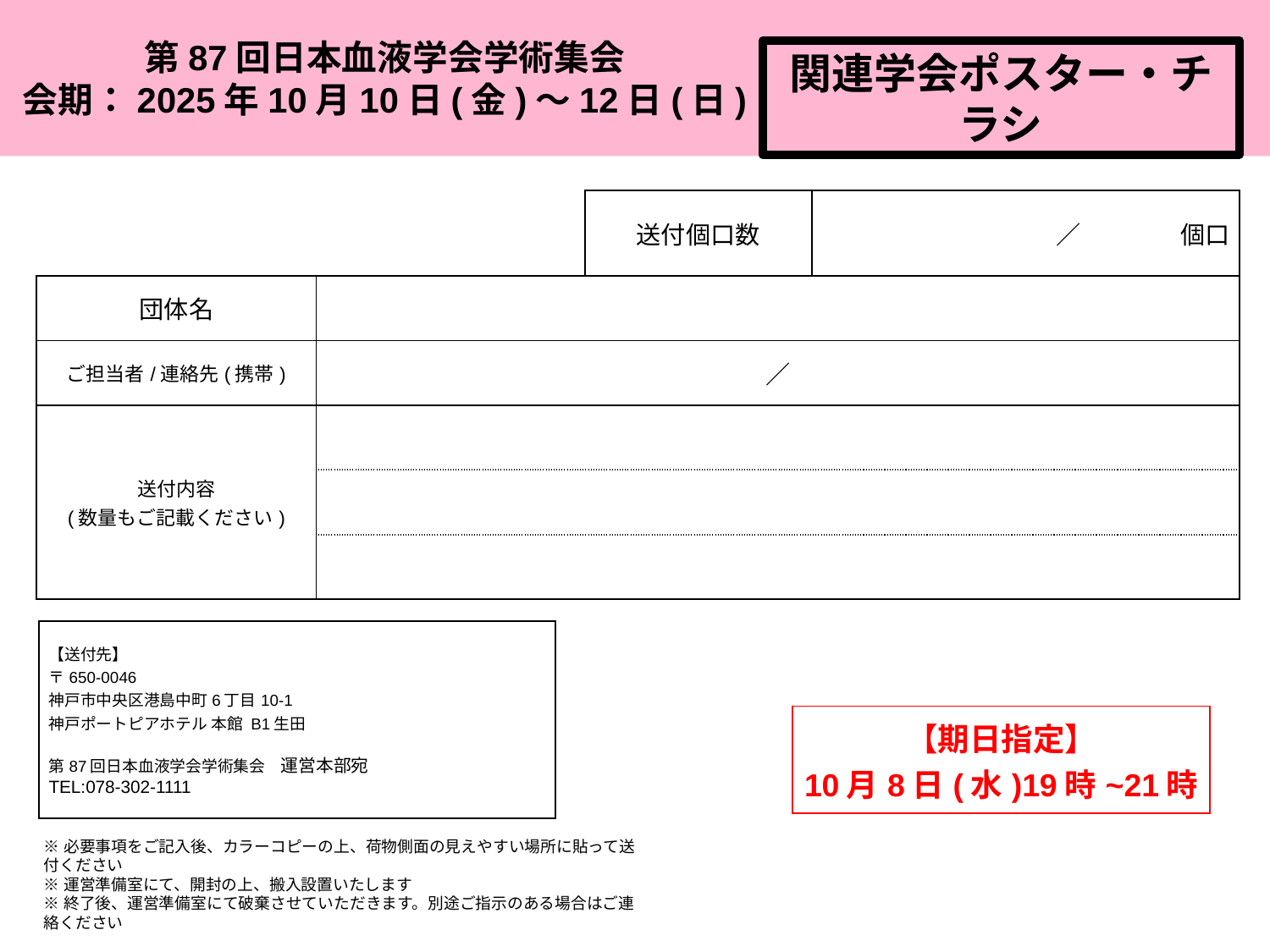

第87回日本血液学会学術集会
会期：2025年10月10日(金)〜12日(日)
関連学会ポスター・チラシ
| 送付個口数 | ／　　　　個口 |
| --- | --- |
| 団体名 |  |
| --- | --- |
| ご担当者/連絡先(携帯) | ／ |
| 送付内容 (数量もご記載ください) |  |
|  |  |
|  |  |
| 【送付先】 〒650-0046 神戸市中央区港島中町6丁目10-1 神戸ポートピアホテル 本館 B1生田 第87回日本血液学会学術集会　運営本部宛　 TEL:078-302-1111 |
| --- |
| 【期日指定】 10月8日(水)19時~21時 |
| --- |
※必要事項をご記入後、カラーコピーの上、荷物側面の見えやすい場所に貼って送付ください
※運営準備室にて、開封の上、搬入設置いたします
※終了後、運営準備室にて破棄させていただきます。別途ご指示のある場合はご連絡ください